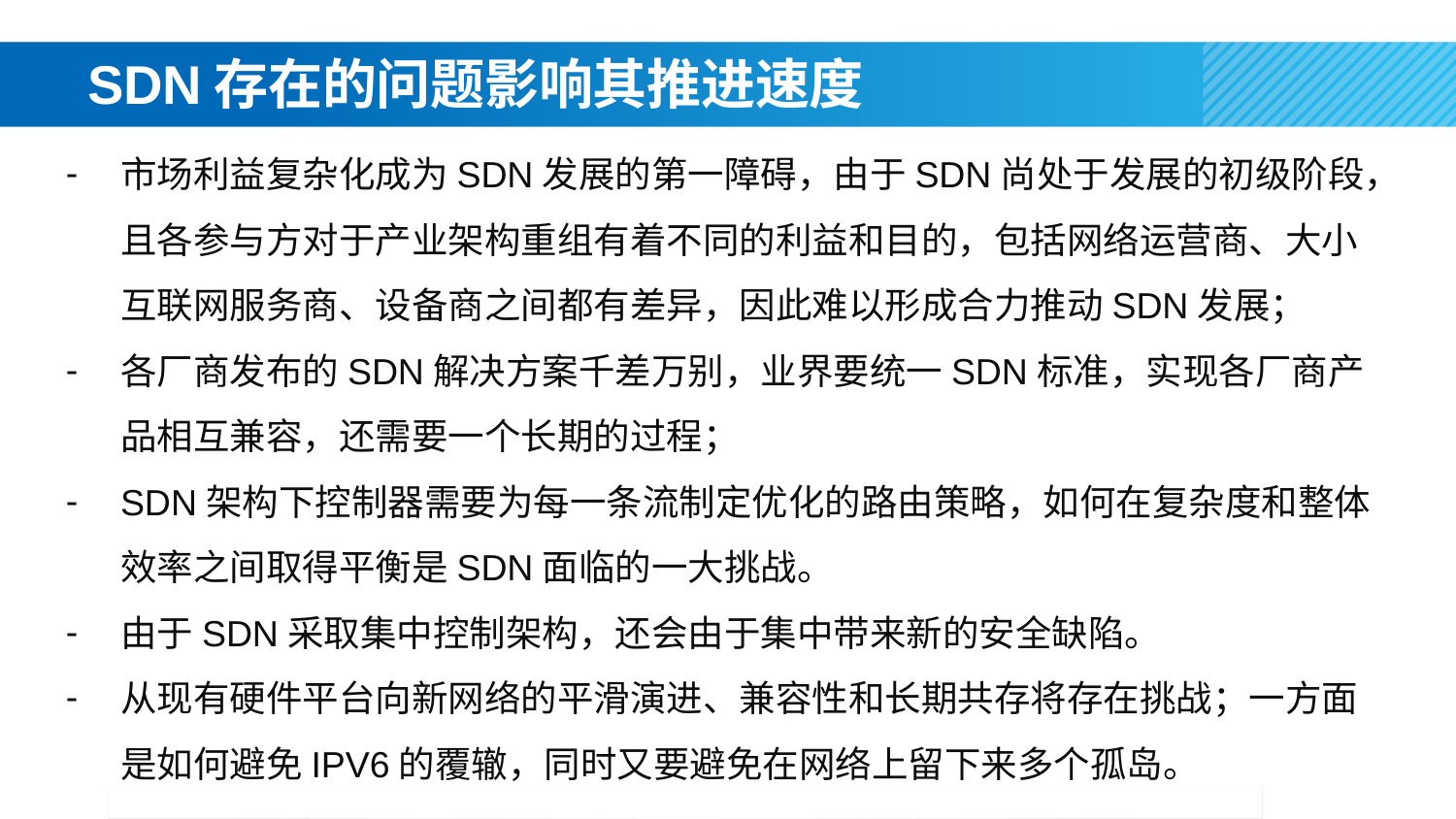

# SDN存在的问题影响其推进速度
市场利益复杂化成为SDN发展的第一障碍，由于SDN尚处于发展的初级阶段，且各参与方对于产业架构重组有着不同的利益和目的，包括网络运营商、大小互联网服务商、设备商之间都有差异，因此难以形成合力推动SDN发展；
各厂商发布的SDN解决方案千差万别，业界要统一SDN标准，实现各厂商产品相互兼容，还需要一个长期的过程；
SDN架构下控制器需要为每一条流制定优化的路由策略，如何在复杂度和整体效率之间取得平衡是SDN面临的一大挑战。
由于SDN采取集中控制架构，还会由于集中带来新的安全缺陷。
从现有硬件平台向新网络的平滑演进、兼容性和长期共存将存在挑战；一方面是如何避免IPV6的覆辙，同时又要避免在网络上留下来多个孤岛。